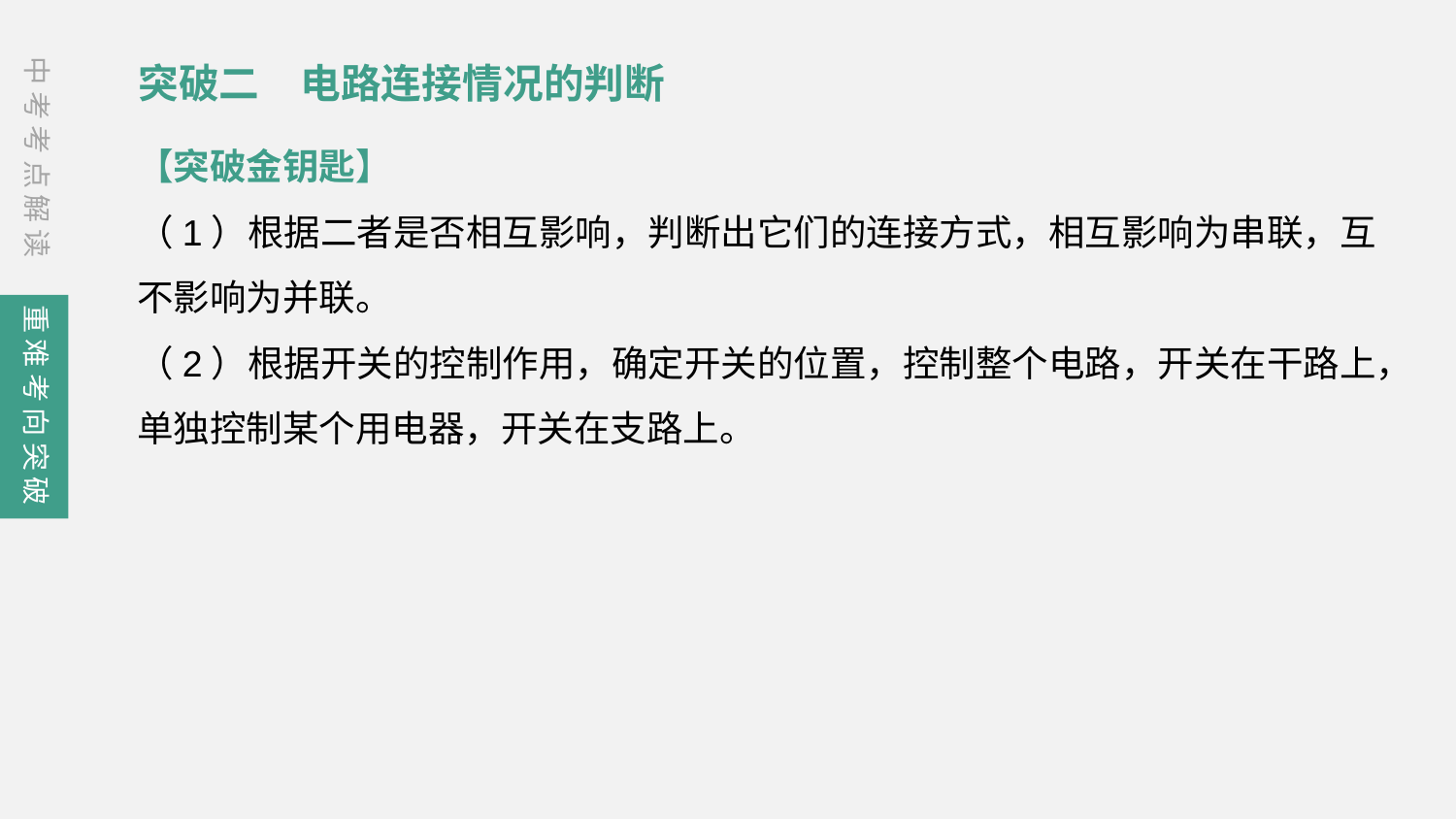

中考考点解读
突破二　电路连接情况的判断
【突破金钥匙】
（1）根据二者是否相互影响，判断出它们的连接方式，相互影响为串联，互不影响为并联。
（2）根据开关的控制作用，确定开关的位置，控制整个电路，开关在干路上，单独控制某个用电器，开关在支路上。
重难考向突破